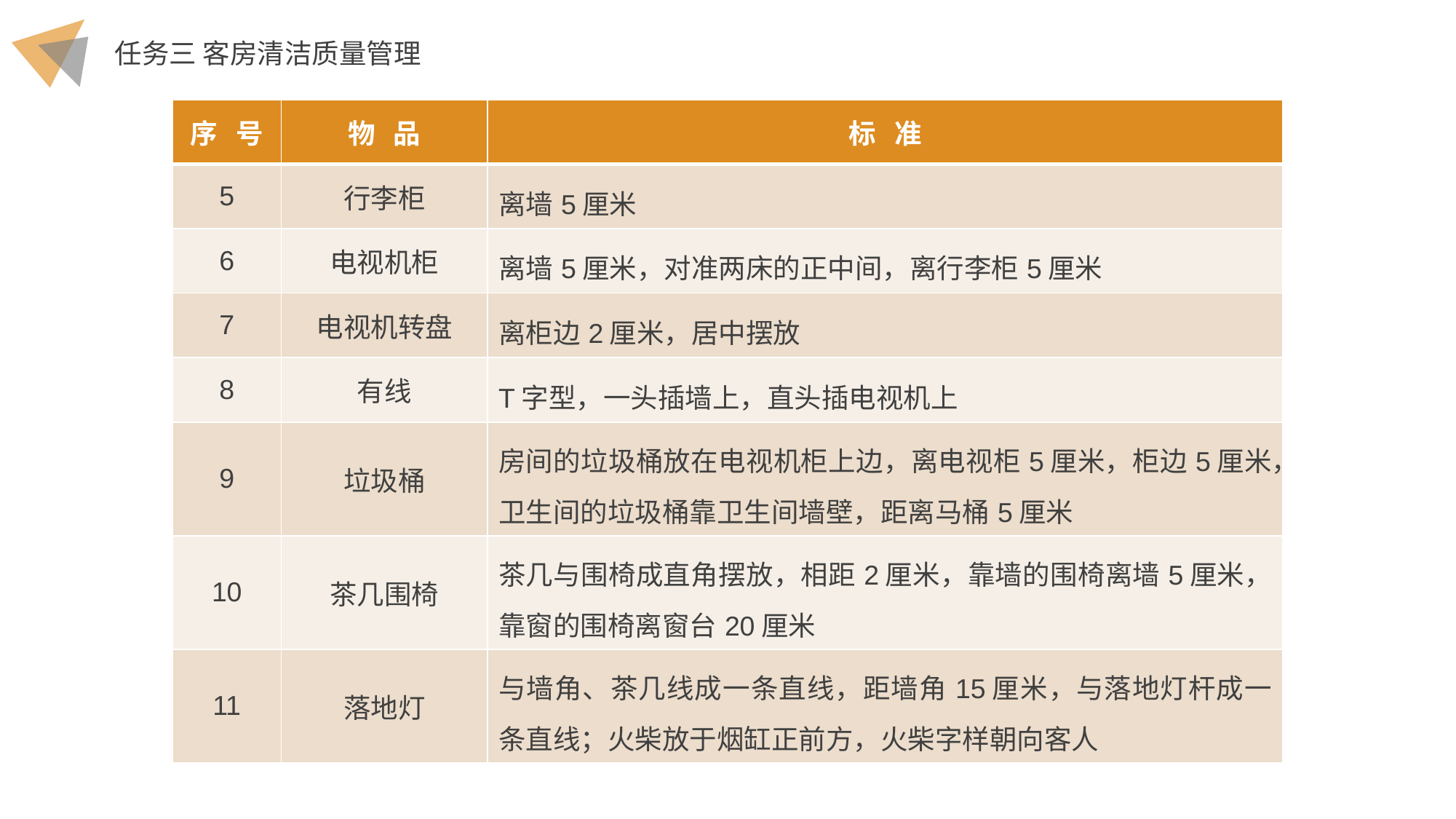

| 序 号 | 物 品 | 标 准 |
| --- | --- | --- |
| 5 | 行李柜 | 离墙5厘米 |
| 6 | 电视机柜 | 离墙5厘米，对准两床的正中间，离行李柜5厘米 |
| 7 | 电视机转盘 | 离柜边2厘米，居中摆放 |
| 8 | 有线 | T字型，一头插墙上，直头插电视机上 |
| 9 | 垃圾桶 | 房间的垃圾桶放在电视机柜上边，离电视柜5厘米，柜边5厘米，卫生间的垃圾桶靠卫生间墙壁，距离马桶5厘米 |
| 10 | 茶几围椅 | 茶几与围椅成直角摆放，相距2厘米，靠墙的围椅离墙5厘米，靠窗的围椅离窗台20厘米 |
| 11 | 落地灯 | 与墙角、茶几线成一条直线，距墙角15厘米，与落地灯杆成一条直线；火柴放于烟缸正前方，火柴字样朝向客人 |